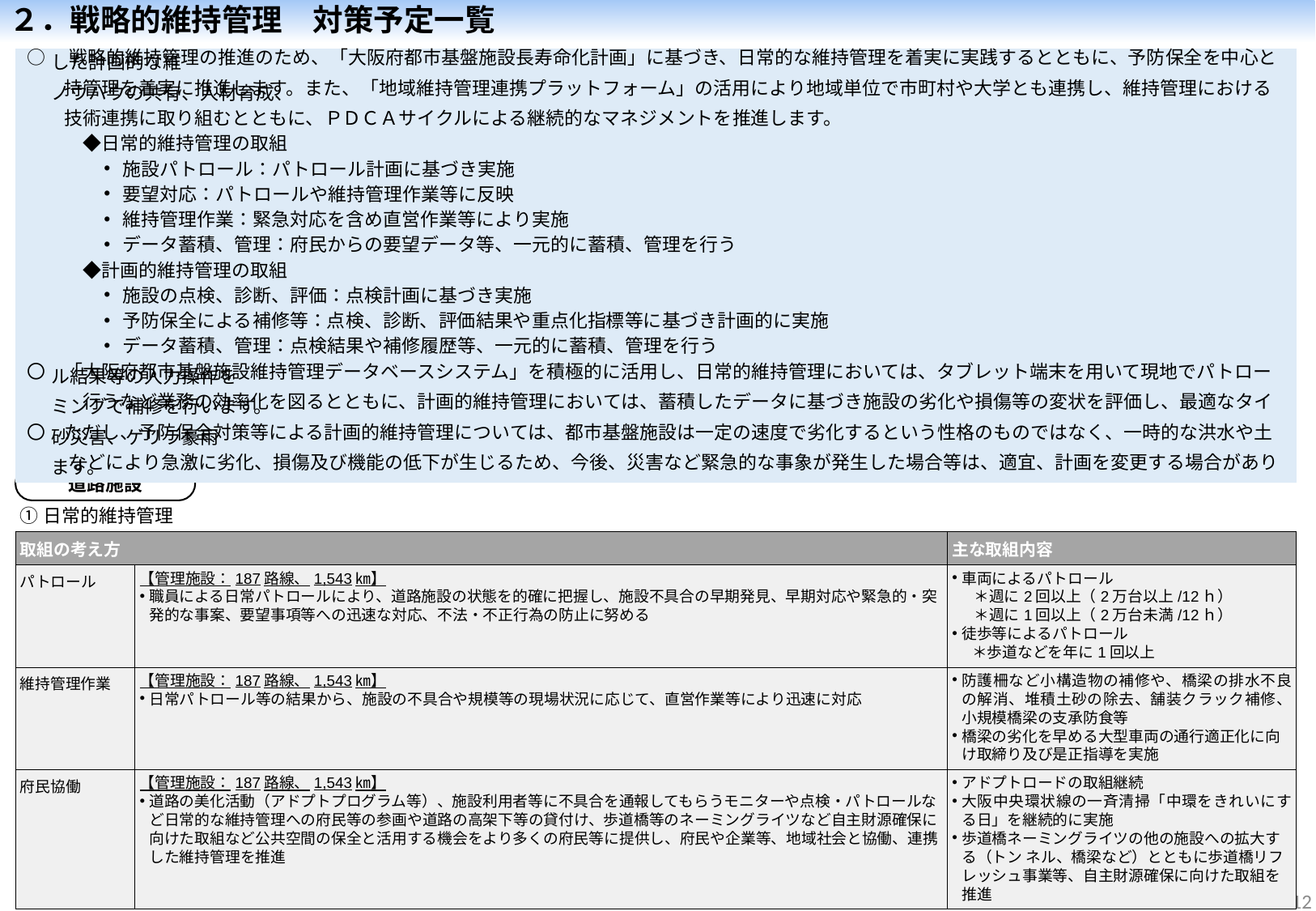

２．戦略的維持管理　対策予定一覧
○　戦略的維持管理の推進のため、「大阪府都市基盤施設長寿命化計画」に基づき、日常的な維持管理を着実に実践するとともに、予防保全を中心とした計画的な維
　　持管理を着実に推進します。また、「地域維持管理連携プラットフォーム」の活用により地域単位で市町村や大学とも連携し、維持管理におけるノウハウの共有、人材育成、
　　技術連携に取り組むとともに、ＰＤＣＡサイクルによる継続的なマネジメントを推進します。
　　　◆日常的維持管理の取組
施設パトロール：パトロール計画に基づき実施
要望対応：パトロールや維持管理作業等に反映
維持管理作業：緊急対応を含め直営作業等により実施
データ蓄積、管理：府民からの要望データ等、一元的に蓄積、管理を行う
　　　◆計画的維持管理の取組
施設の点検、診断、評価：点検計画に基づき実施
予防保全による補修等：点検、診断、評価結果や重点化指標等に基づき計画的に実施
データ蓄積、管理：点検結果や補修履歴等、一元的に蓄積、管理を行う
〇　「大阪府都市基盤施設維持管理データベースシステム」を積極的に活用し、日常的維持管理においては、タブレット端末を用いて現地でパトロール結果等の入力操作を
　　　行うなど業務の効率化を図るとともに、計画的維持管理においては、蓄積したデータに基づき施設の劣化や損傷等の変状を評価し、最適なタイミングで補修を行います。
〇　ただし、予防保全対策等による計画的維持管理については、都市基盤施設は一定の速度で劣化するという性格のものではなく、一時的な洪水や土砂災害、ゲリラ豪雨
　　 などにより急激に劣化、損傷及び機能の低下が生じるため、今後、災害など緊急的な事象が発生した場合等は、適宜、計画を変更する場合があります。
道路施設
①日常的維持管理
| 取組の考え方 |  | 主な取組内容 |
| --- | --- | --- |
| パトロール | 【管理施設：187路線、1,543㎞】 職員による日常パトロールにより、道路施設の状態を的確に把握し、施設不具合の早期発見、早期対応や緊急的・突発的な事案、要望事項等への迅速な対応、不法・不正行為の防止に努める | 車両によるパトロール ＊週に2回以上（2万台以上/12ｈ） ＊週に1回以上（2万台未満/12ｈ）　 徒歩等によるパトロール ＊歩道などを年に1回以上 |
| 維持管理作業 | 【管理施設：187路線、1,543㎞】 日常パトロール等の結果から、施設の不具合や規模等の現場状況に応じて、直営作業等により迅速に対応 | 防護柵など小構造物の補修や、橋梁の排水不良の解消、堆積土砂の除去、舗装クラック補修、小規模橋梁の支承防食等 橋梁の劣化を早める大型車両の通行適正化に向け取締り及び是正指導を実施 |
| 府民協働 | 【管理施設：187路線、1,543㎞】 道路の美化活動（アドプトプログラム等）、施設利用者等に不具合を通報してもらうモニターや点検・パトロールなど日常的な維持管理への府民等の参画や道路の高架下等の貸付け、歩道橋等のネーミングライツなど自主財源確保に向けた取組など公共空間の保全と活用する機会をより多くの府民等に提供し、府民や企業等、地域社会と協働、連携した維持管理を推進 | アドプトロードの取組継続 大阪中央環状線の一斉清掃「中環をきれいにする日」を継続的に実施 歩道橋ネーミングライツの他の施設への拡大する（トン ネル、橋梁など）とともに歩道橋リフレッシュ事業等、自主財源確保に向けた取組を推進 |
12